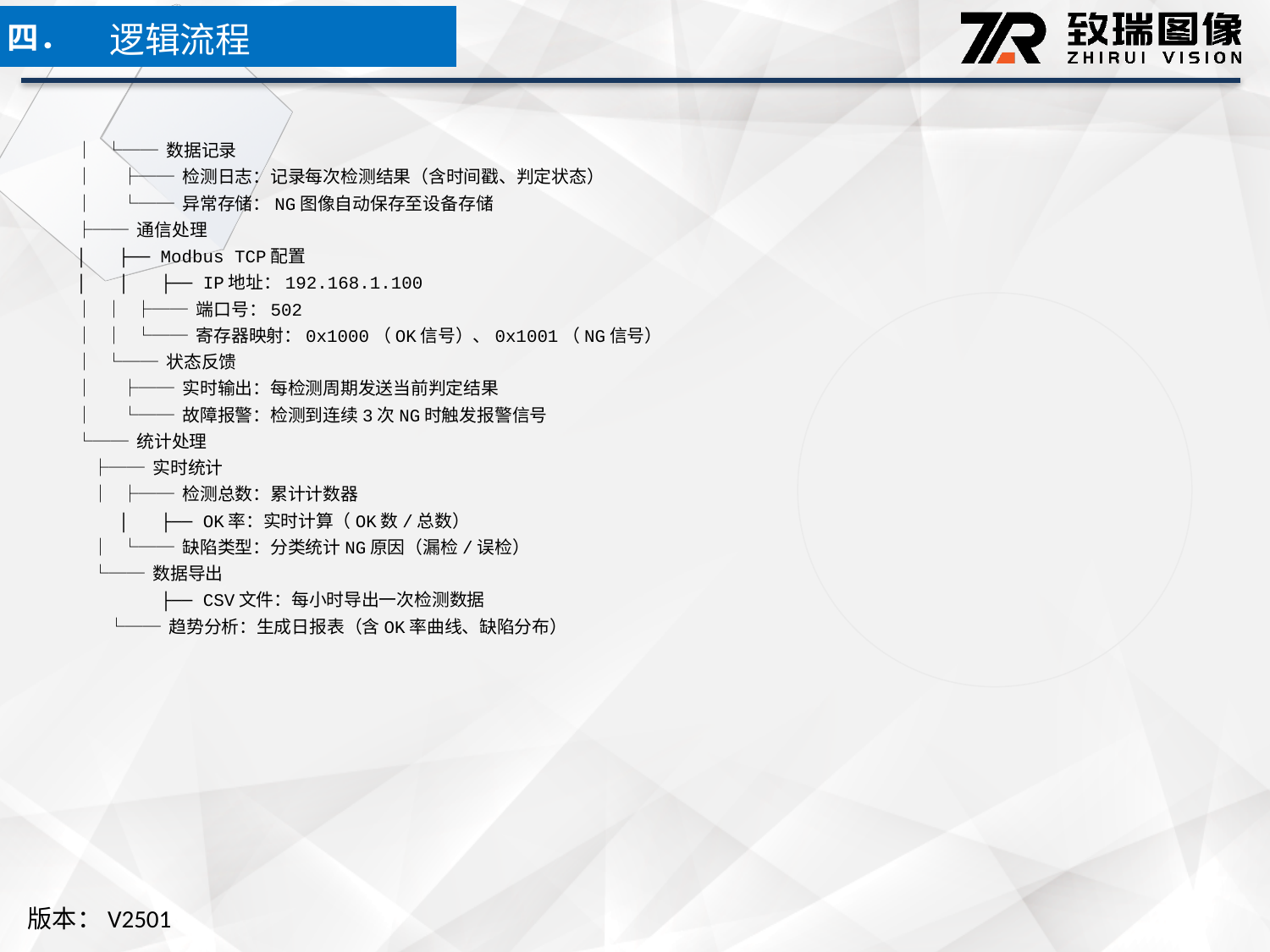

逻辑流程
四．

│   └── 数据记录
│       ├── 检测日志：记录每次检测结果（含时间戳、判定状态）
│       └── 异常存储：NG图像自动保存至设备存储
├── 通信处理
│   ├── Modbus TCP配置
│   │   ├── IP地址：192.168.1.100
│   │   ├── 端口号：502
│   │   └── 寄存器映射：0x1000（OK信号）、0x1001（NG信号）
│   └── 状态反馈
│       ├── 实时输出：每检测周期发送当前判定结果
│       └── 故障报警：检测到连续3次NG时触发报警信号
└── 统计处理
    ├── 实时统计
    │   ├── 检测总数：累计计数器
    │   ├── OK率：实时计算（OK数/总数）
    │   └── 缺陷类型：分类统计NG原因（漏检/误检）
    └── 数据导出
        ├── CSV文件：每小时导出一次检测数据
        └── 趋势分析：生成日报表（含OK率曲线、缺陷分布）